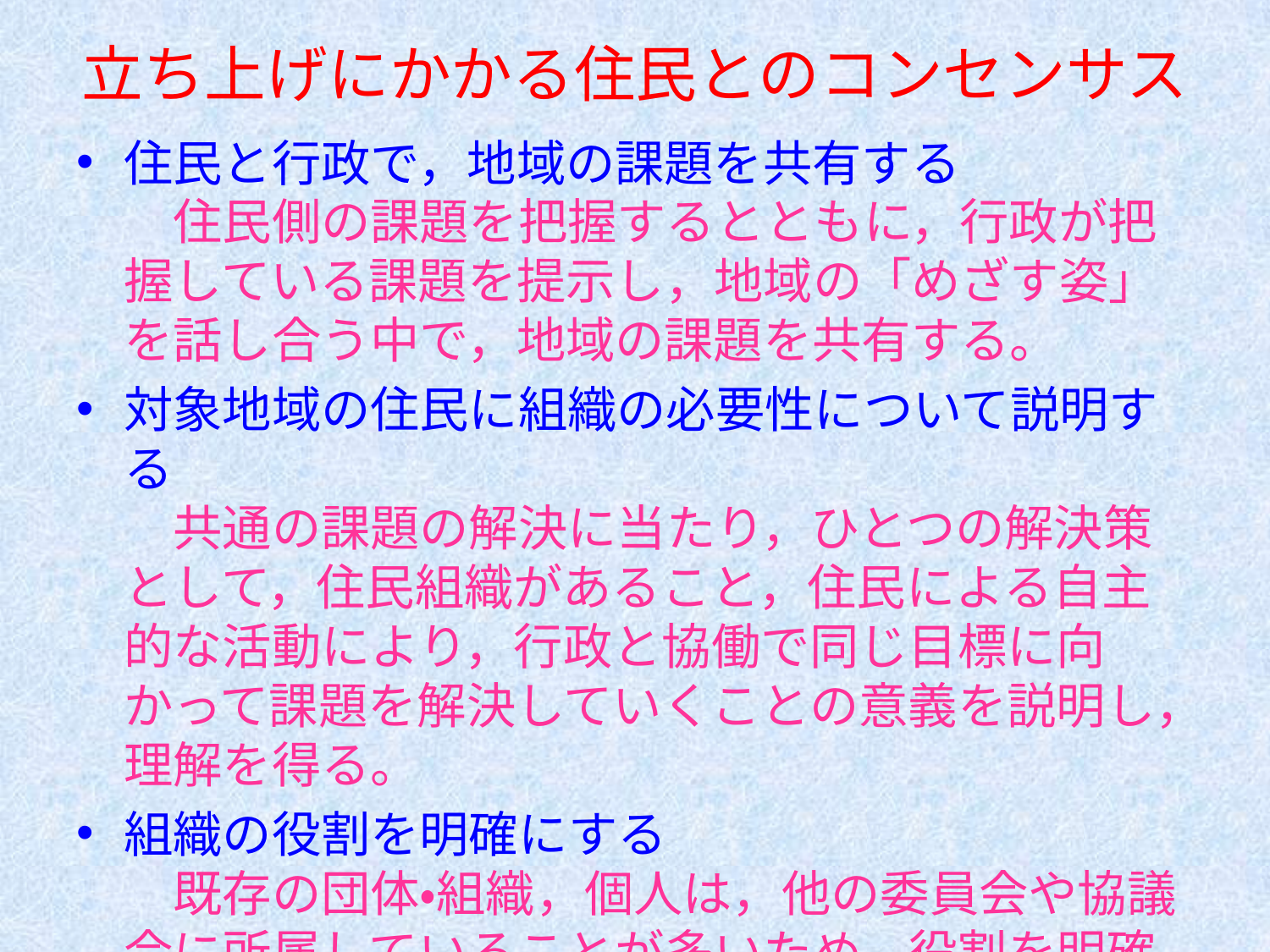

# 立ち上げにかかる住民とのコンセンサス
住民と行政で，地域の課題を共有する
　住民側の課題を把握するとともに，行政が把握している課題を提示し，地域の「めざす姿」を話し合う中で，地域の課題を共有する。
対象地域の住民に組織の必要性について説明する
　共通の課題の解決に当たり，ひとつの解決策として，住民組織があること，住民による自主的な活動により，行政と協働で同じ目標に向かって課題を解決していくことの意義を説明し，理解を得る。
組織の役割を明確にする
　既存の団体・組織，個人は，他の委員会や協議会に所属していることが多いため，役割を明確にし，新たな組織の目的や活動について理解をしてもらう